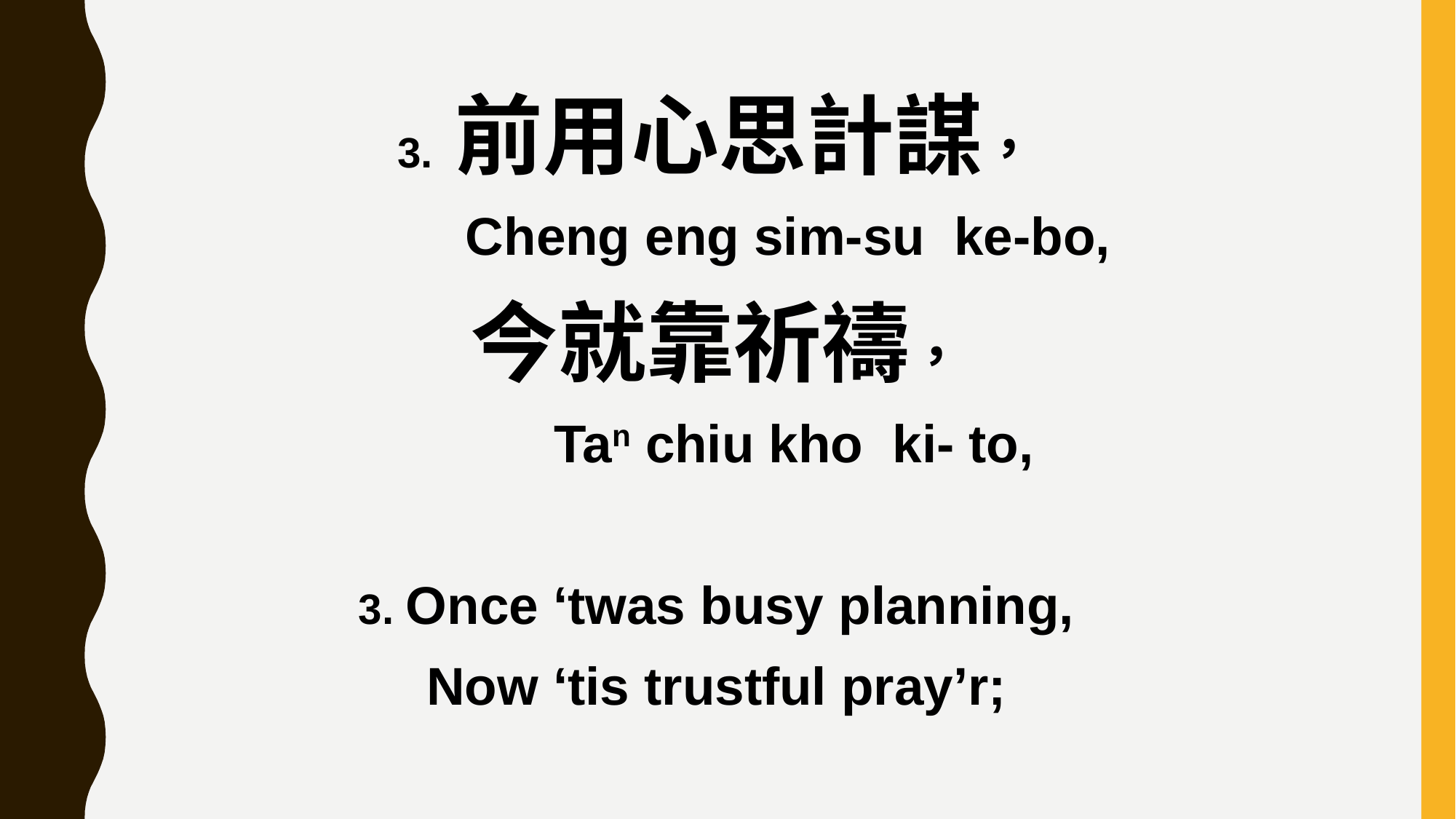

3. 前用心思計謀，
                    Cheng eng sim-su  ke-bo,
今就靠祈禱，
                          Tan chiu kho  ki- to,

3. Once ‘twas busy planning,
Now ‘tis trustful pray’r;